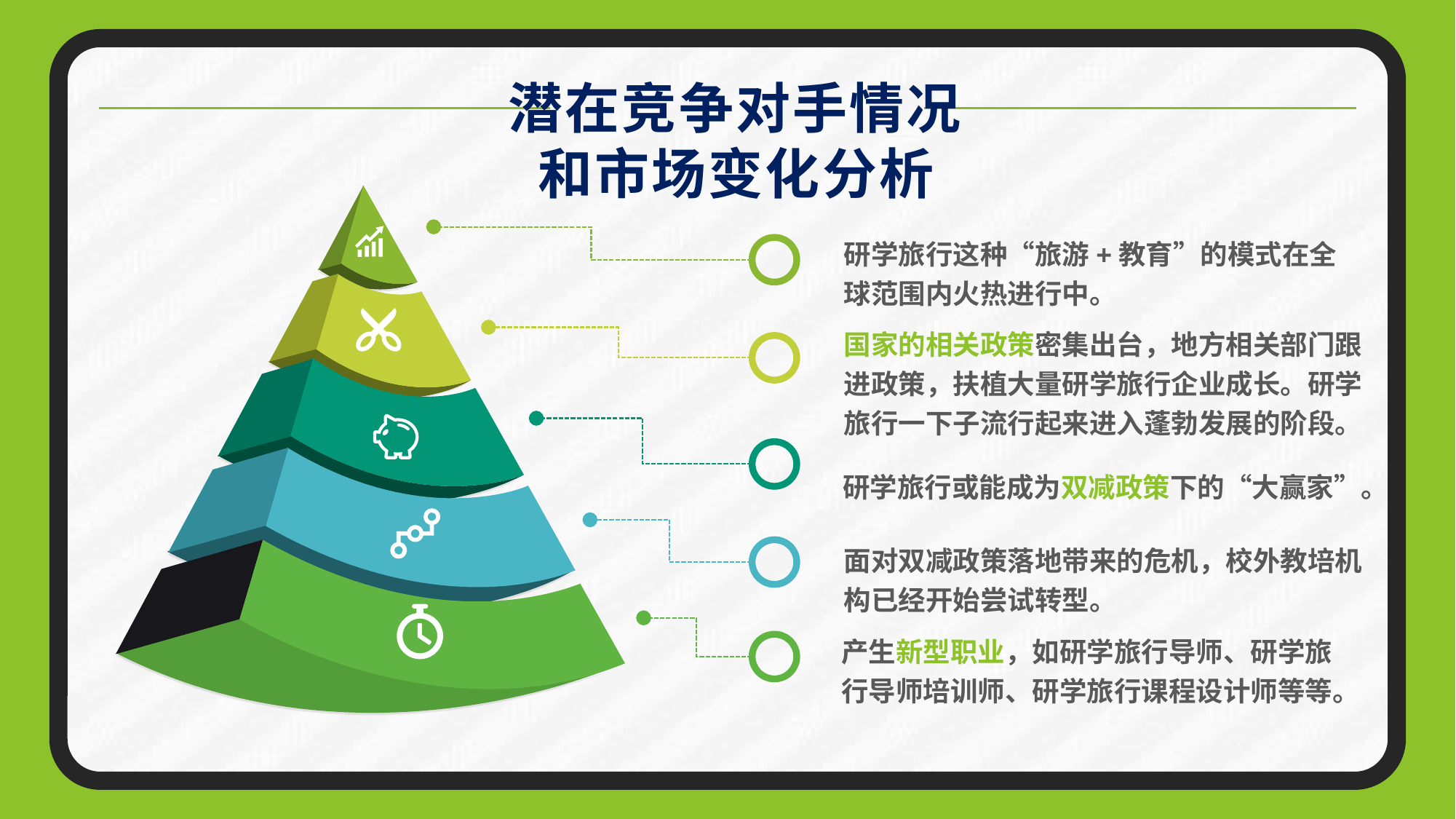

潜在竞争对手情况和市场变化分析

研学旅行这种“旅游+教育”的模式在全球范围内火热进行中。

国家的相关政策密集出台，地方相关部门跟进政策，扶植大量研学旅行企业成长。研学旅行一下子流行起来进入蓬勃发展的阶段。

研学旅行或能成为双减政策下的“大赢家”。

面对双减政策落地带来的危机，校外教培机构已经开始尝试转型。

产生新型职业，如研学旅行导师、研学旅行导师培训师、研学旅行课程设计师等等。